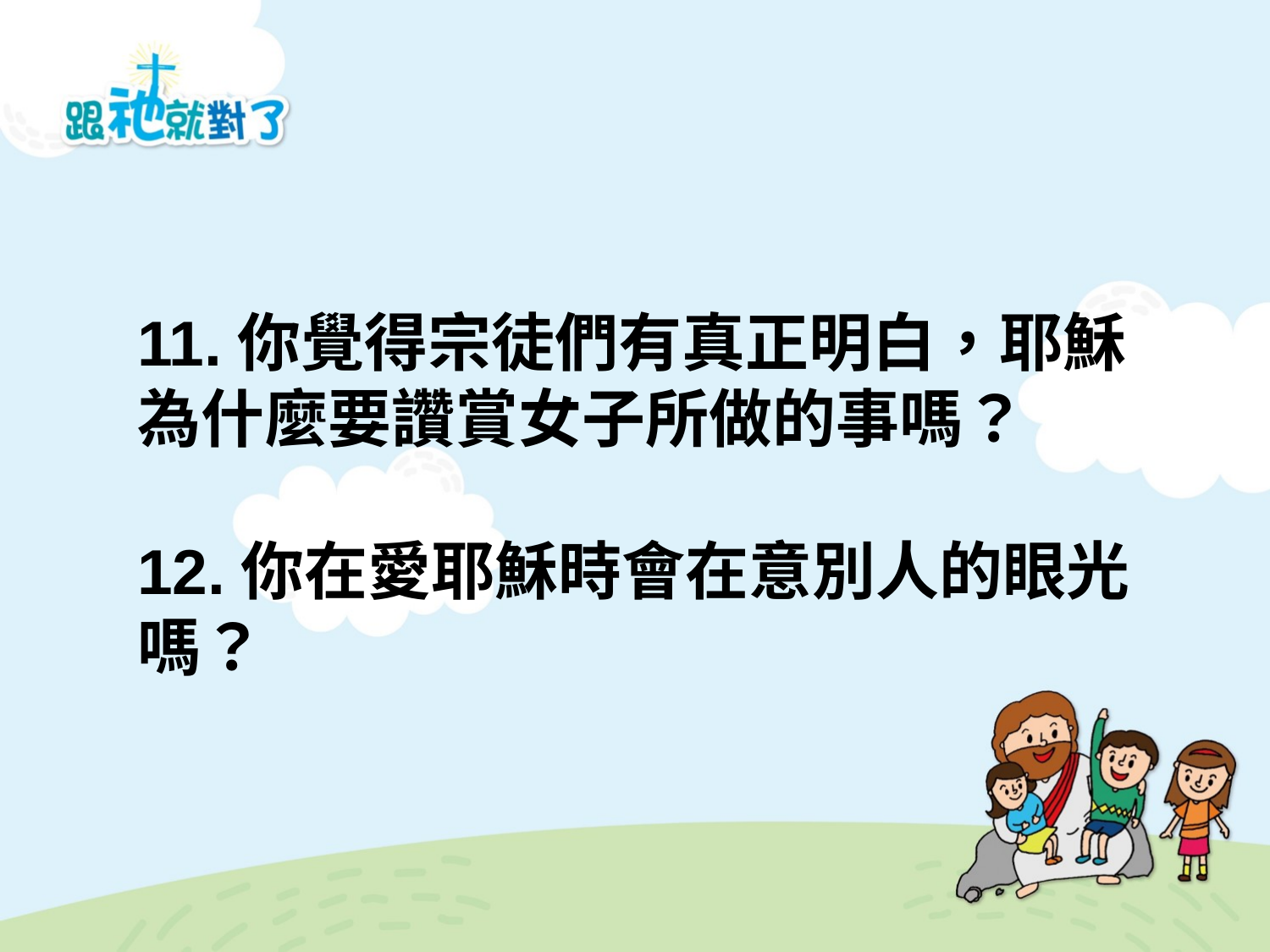

11.你覺得宗徒們有真正明白，耶穌為什麼要讚賞女子所做的事嗎？

12.你在愛耶穌時會在意別人的眼光嗎？